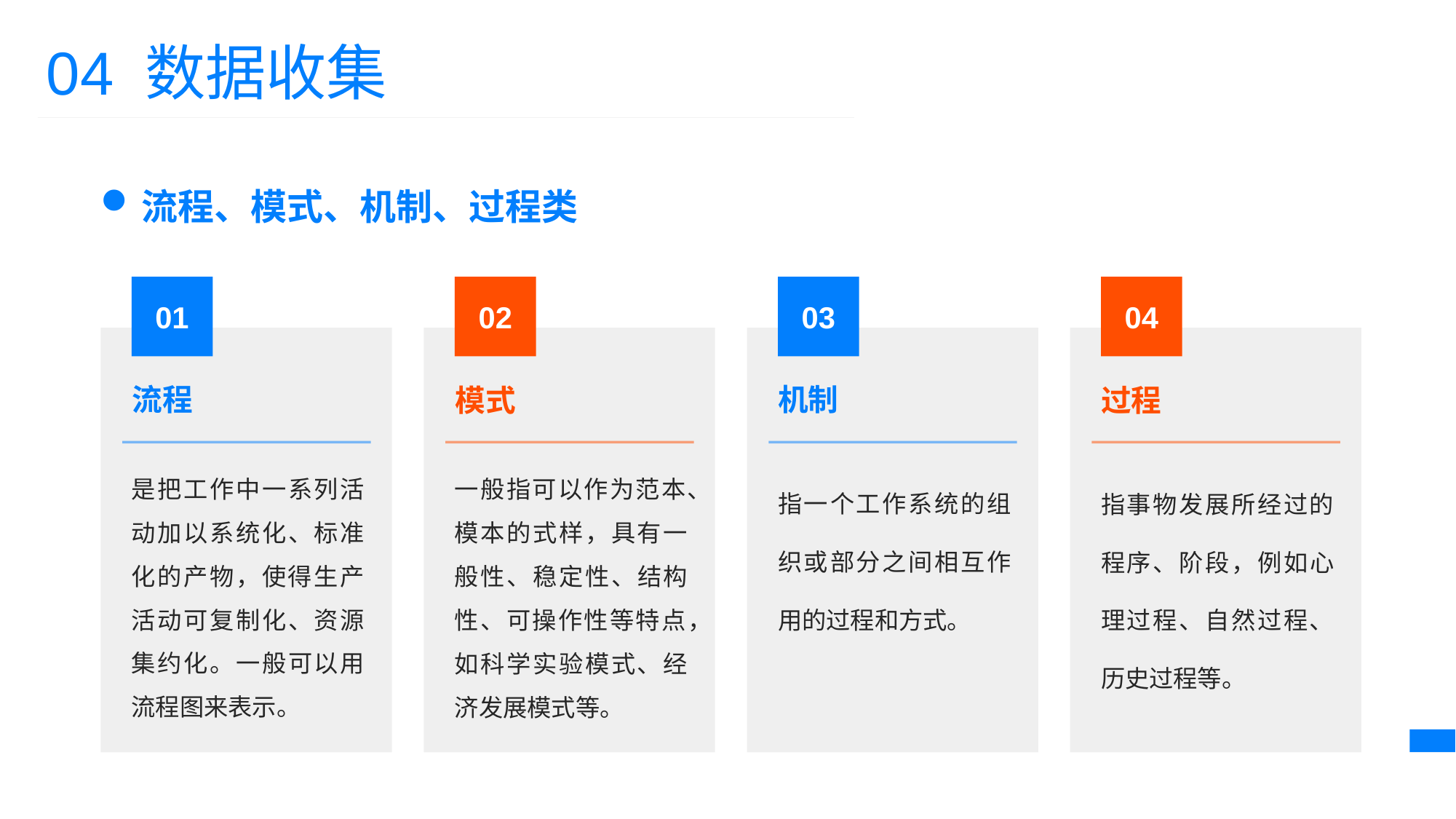

04 数据收集
流程、模式、机制、过程类
01
02
03
04

流程
机制
模式
过程
是把工作中一系列活动加以系统化、标准化的产物，使得生产活动可复制化、资源集约化。一般可以用流程图来表示。
指一个工作系统的组织或部分之间相互作用的过程和方式。
一般指可以作为范本、模本的式样，具有一般性、稳定性、结构性、可操作性等特点，如科学实验模式、经济发展模式等。
指事物发展所经过的程序、阶段，例如心理过程、自然过程、历史过程等。